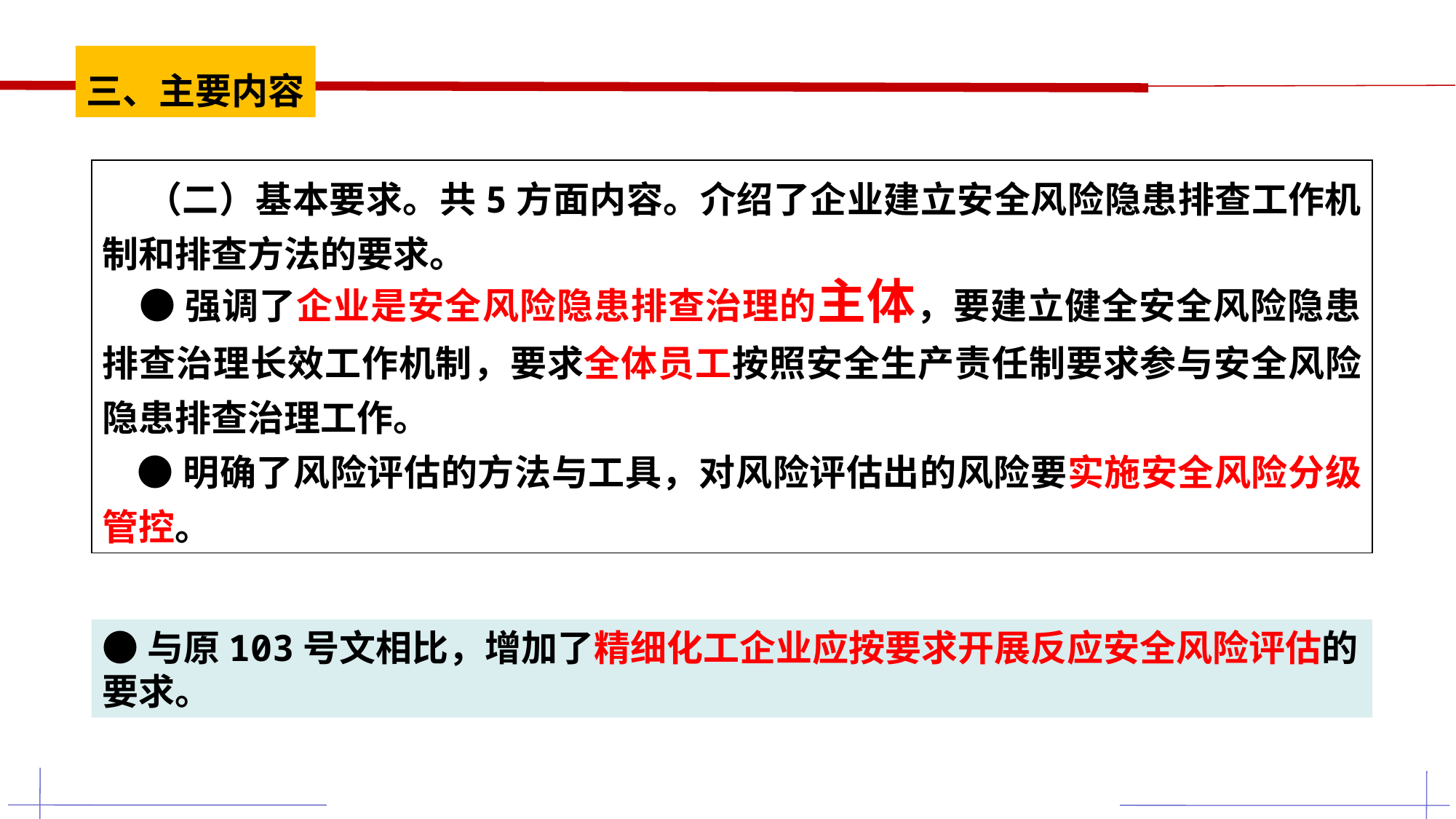

三、主要内容
    （二）基本要求。共5方面内容。介绍了企业建立安全风险隐患排查工作机制和排查方法的要求。
    ●强调了企业是安全风险隐患排查治理的主体，要建立健全安全风险隐患排查治理长效工作机制，要求全体员工按照安全生产责任制要求参与安全风险隐患排查治理工作。
    ●明确了风险评估的方法与工具，对风险评估出的风险要实施安全风险分级管控。
●与原103号文相比，增加了精细化工企业应按要求开展反应安全风险评估的要求。
12